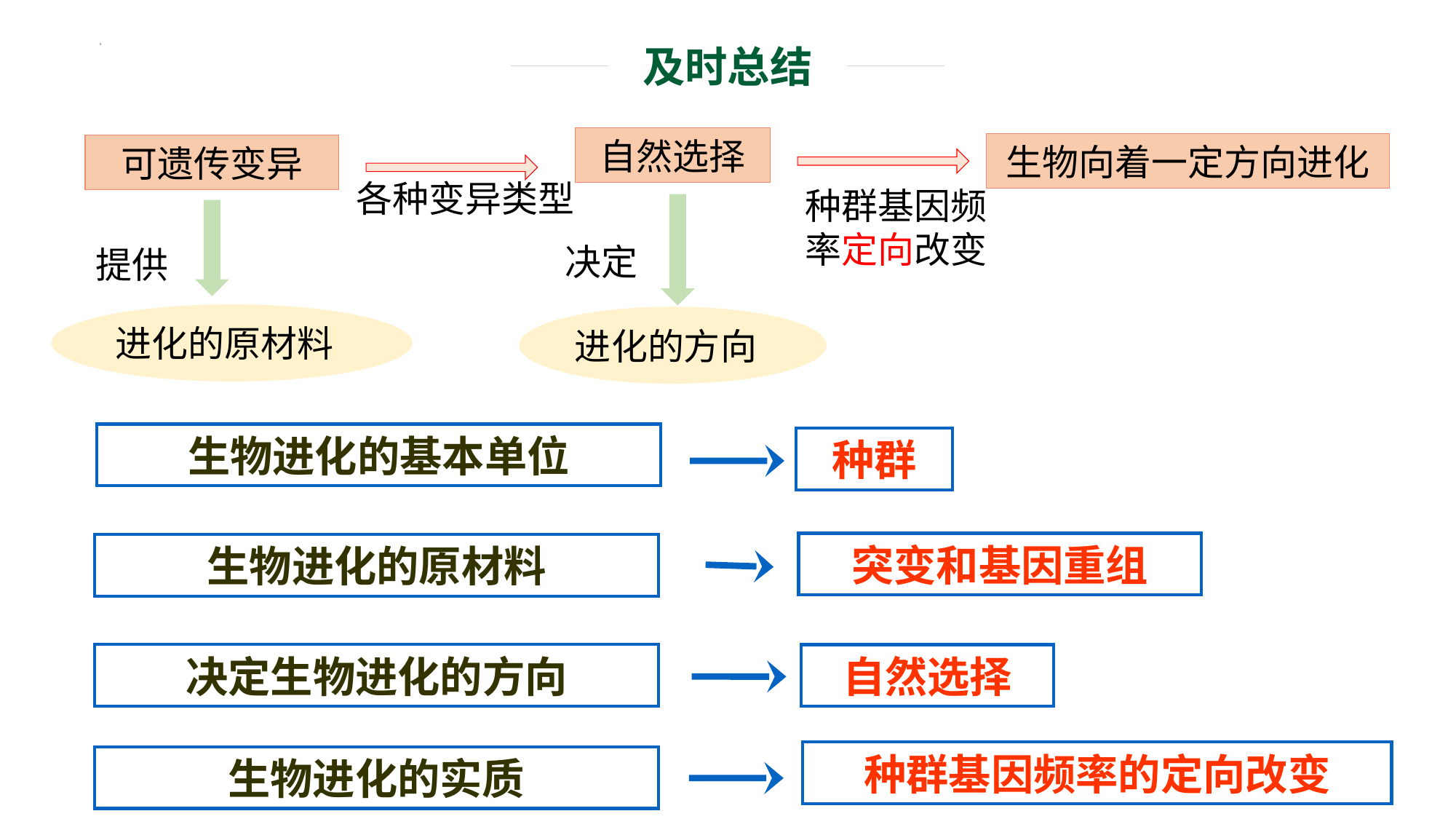

自然选择
生物向着一定方向进化
可遗传变异
各种变异类型
种群基因频率定向改变

决定
提供
进化的原材料
进化的方向
生物进化的基本单位
生物进化的原材料
决定生物进化的方向
生物进化的实质

种群

突变和基因重组

自然选择

种群基因频率的定向改变